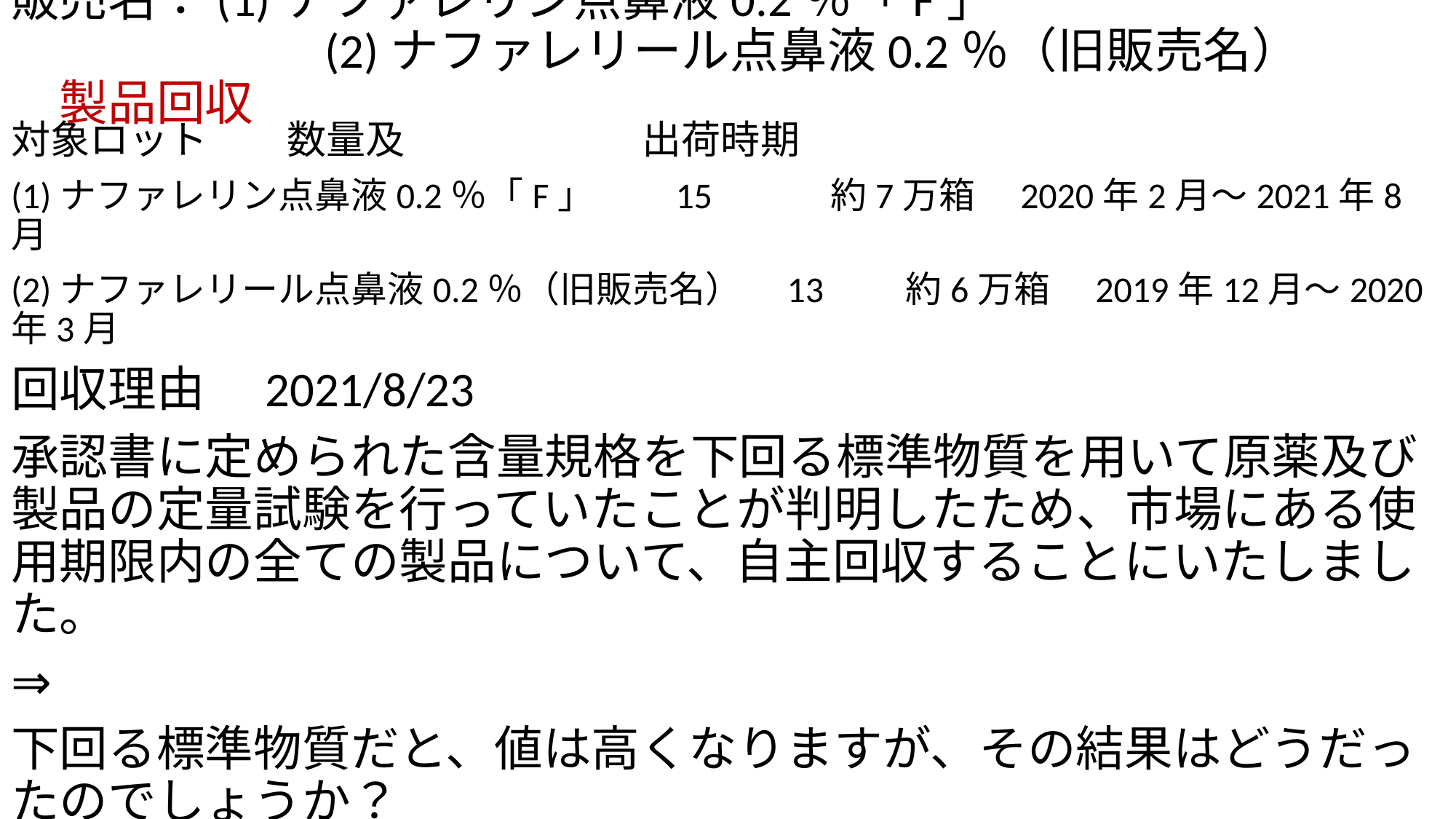

# 販売名：(1)ナファレリン点鼻液0.2％「F」 　　　　　　 (2)ナファレリール点鼻液0.2％（旧販売名） 　　　製品回収
対象ロット　　数量及　　　　　　出荷時期
(1)ナファレリン点鼻液0.2％「F」　　15　　　約7万箱　2020年2月～2021年8月
(2)ナファレリール点鼻液0.2％（旧販売名）　13　　約6万箱　2019年12月～2020年3月
回収理由　2021/8/23
承認書に定められた含量規格を下回る標準物質を用いて原薬及び製品の定量試験を行っていたことが判明したため、市場にある使用期限内の全ての製品について、自主回収することにいたしました。
⇒
下回る標準物質だと、値は高くなりますが、その結果はどうだったのでしょうか？